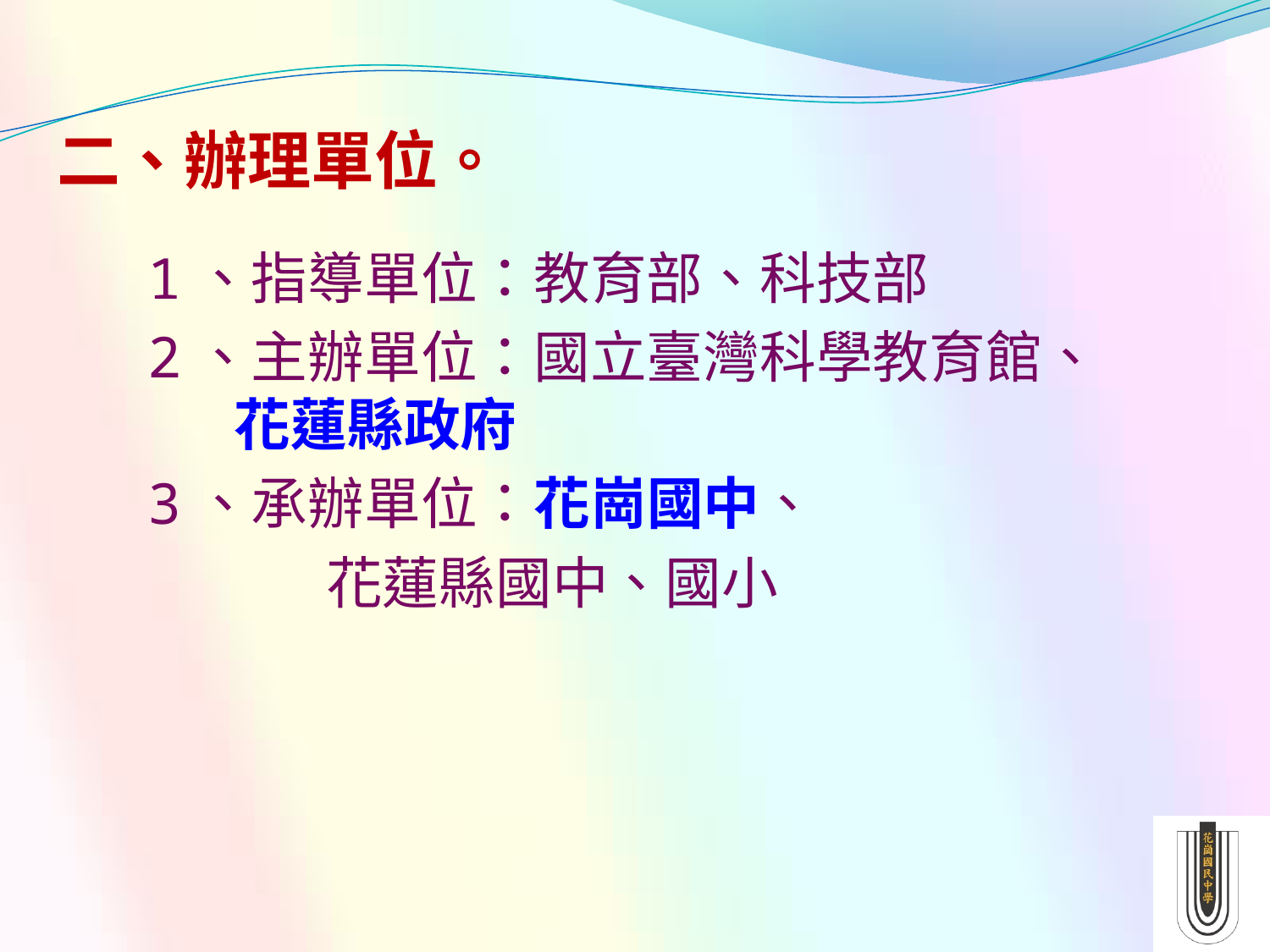

二、辦理單位。
1、指導單位：教育部、科技部
2、主辦單位：國立臺灣科學教育館、花蓮縣政府
3、承辦單位：花崗國中、
             花蓮縣國中、國小